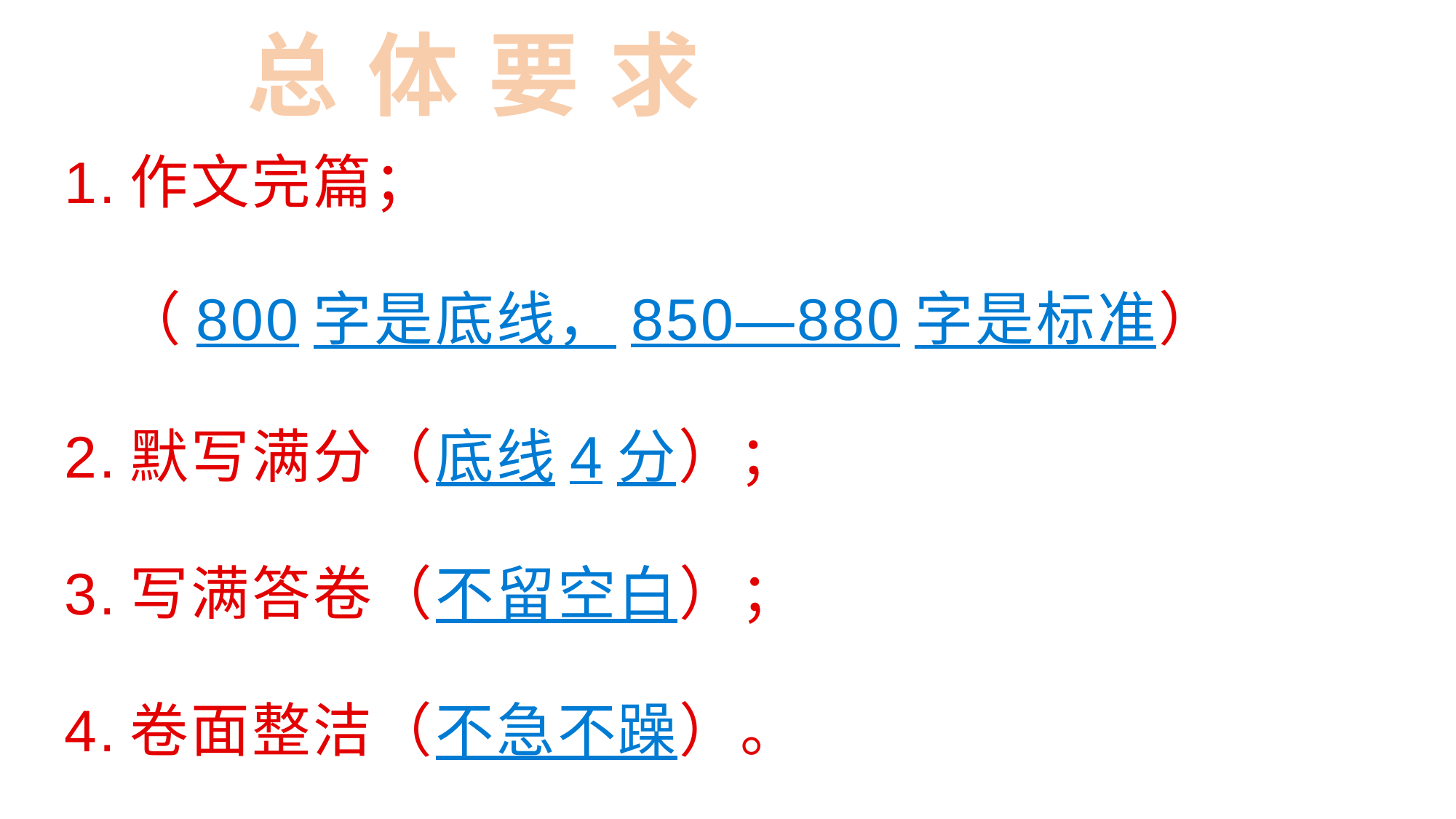

# 总 体 要 求
1.作文完篇；
   （800字是底线，850—880字是标准）
2.默写满分（底线4分）；
3.写满答卷（不留空白）；
4.卷面整洁（不急不躁）。